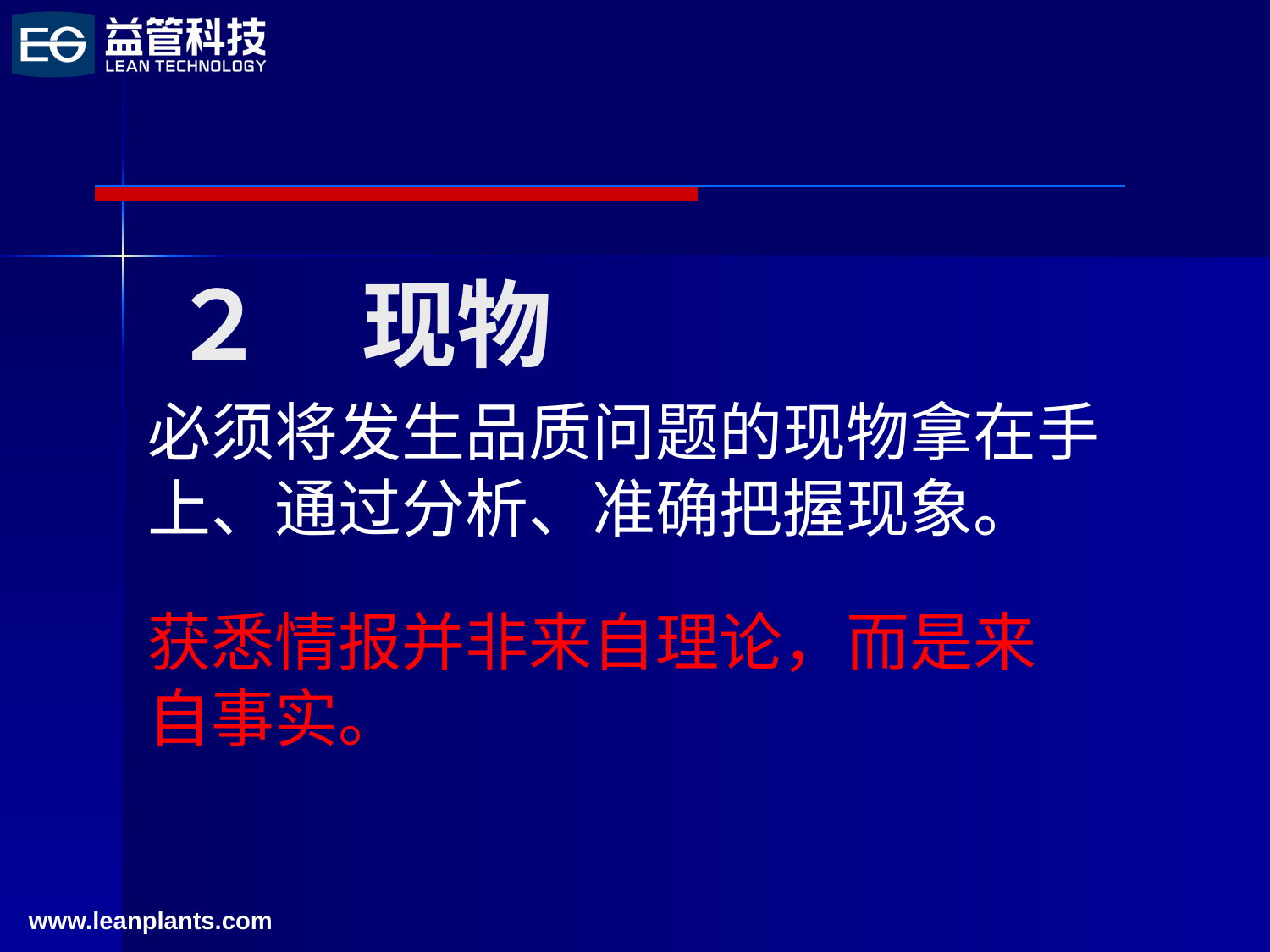

# ２　现物
必须将发生品质问题的现物拿在手上、通过分析、准确把握现象。
获悉情报并非来自理论，而是来自事实。